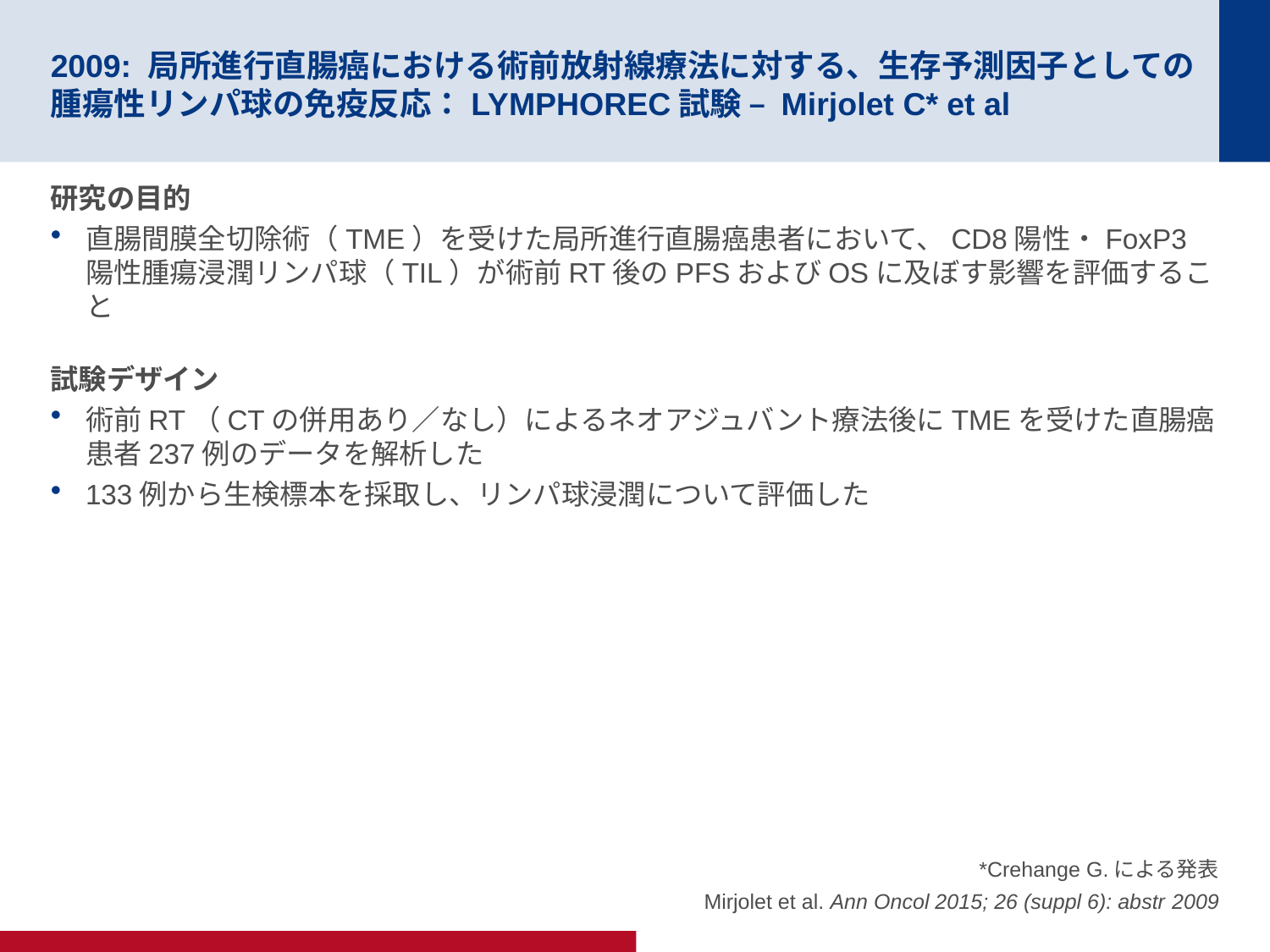

# 2009: 局所進行直腸癌における術前放射線療法に対する、生存予測因子としての腫瘍性リンパ球の免疫反応：LYMPHOREC試験 – Mirjolet C* et al
研究の目的
直腸間膜全切除術（TME）を受けた局所進行直腸癌患者において、CD8陽性・FoxP3陽性腫瘍浸潤リンパ球（TIL）が術前RT後のPFSおよびOSに及ぼす影響を評価すること
試験デザイン
術前RT（CTの併用あり／なし）によるネオアジュバント療法後にTMEを受けた直腸癌患者237例のデータを解析した
133例から生検標本を採取し、リンパ球浸潤について評価した

*Crehange G.による発表
Mirjolet et al. Ann Oncol 2015; 26 (suppl 6): abstr 2009